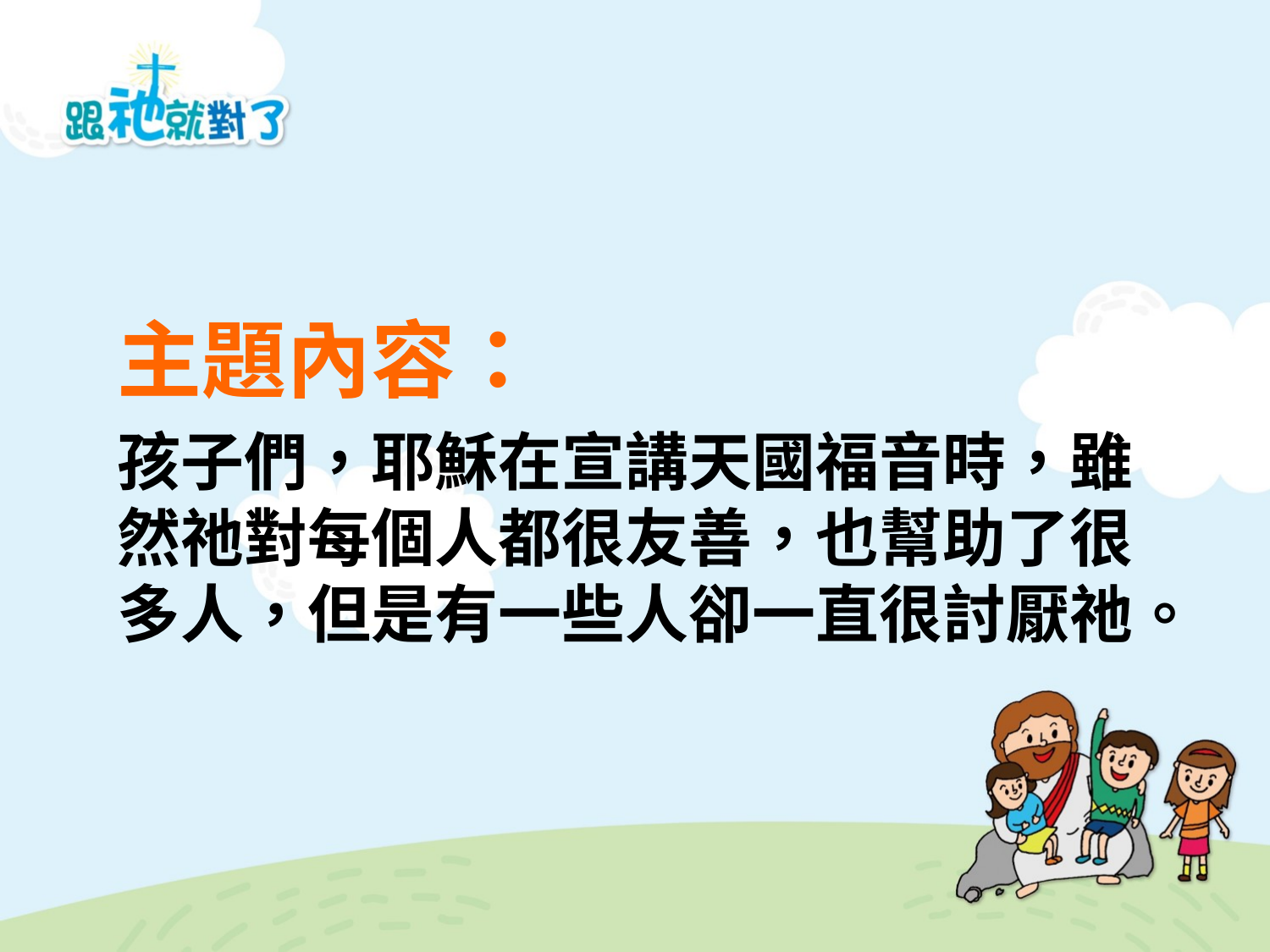

主題內容：
孩子們，耶穌在宣講天國福音時，雖然祂對每個人都很友善，也幫助了很多人，但是有一些人卻一直很討厭祂。